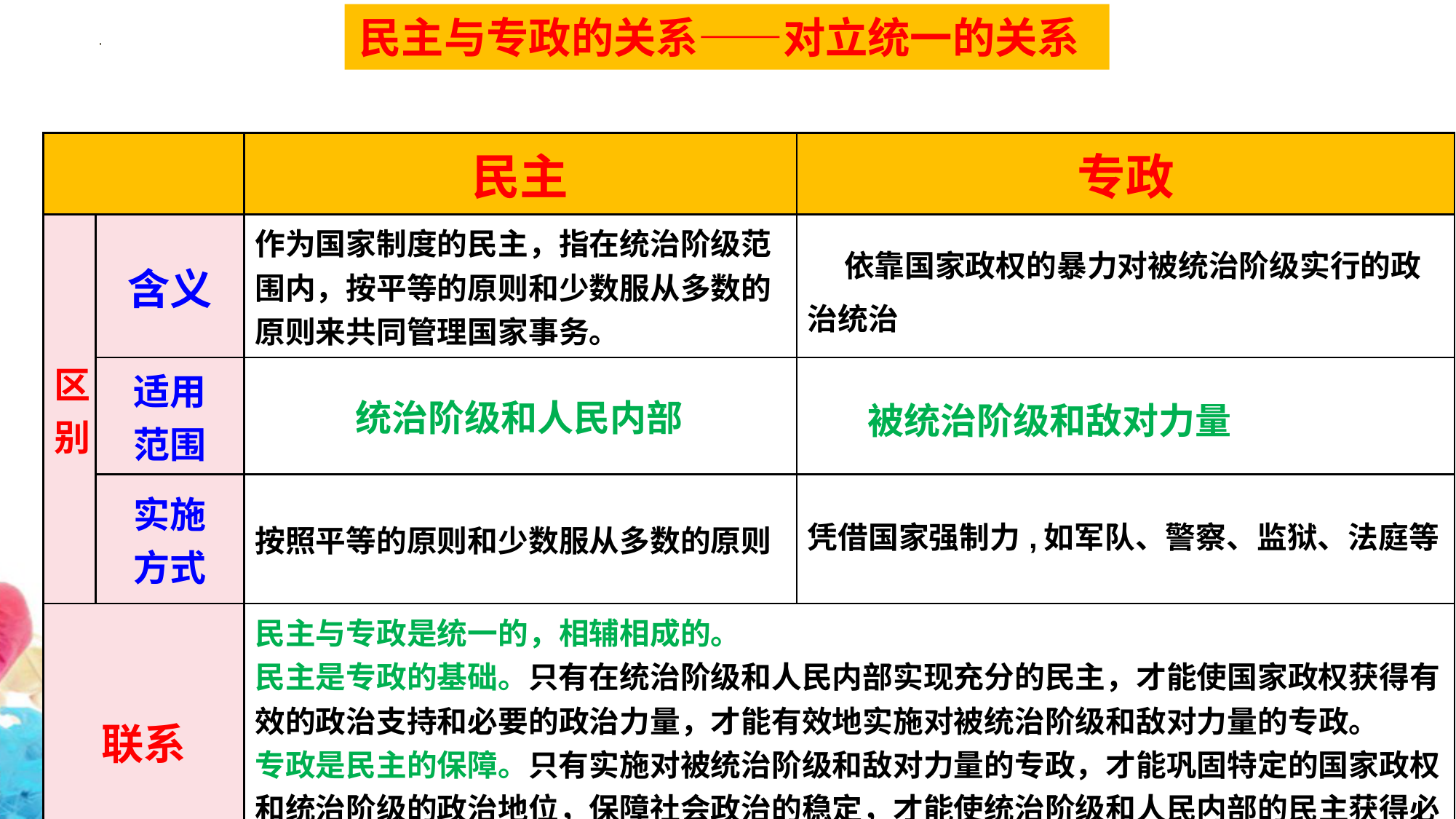

民主与专政的关系——对立统一的关系
|  |  | 民主 | 专政 |
| --- | --- | --- | --- |
| 区 别 | 含义 | 作为国家制度的民主，指在统治阶级范围内，按平等的原则和少数服从多数的原则来共同管理国家事务。 | 依靠国家政权的暴力对被统治阶级实行的政治统治 |
|  | 适用 范围 | 统治阶级和人民内部 | 被统治阶级和敌对力量 |
|  | 实施 方式 | 按照平等的原则和少数服从多数的原则 | 凭借国家强制力,如军队、警察、监狱、法庭等 |
| 联系 |  | 民主与专政是统一的，相辅相成的。 民主是专政的基础。只有在统治阶级和人民内部实现充分的民主，才能使国家政权获得有效的政治支持和必要的政治力量，才能有效地实施对被统治阶级和敌对力量的专政。 专政是民主的保障。只有实施对被统治阶级和敌对力量的专政，才能巩固特定的国家政权和统治阶级的政治地位，保障社会政治的稳定，才能使统治阶级和人民内部的民主获得必要的政治条件。 |  |